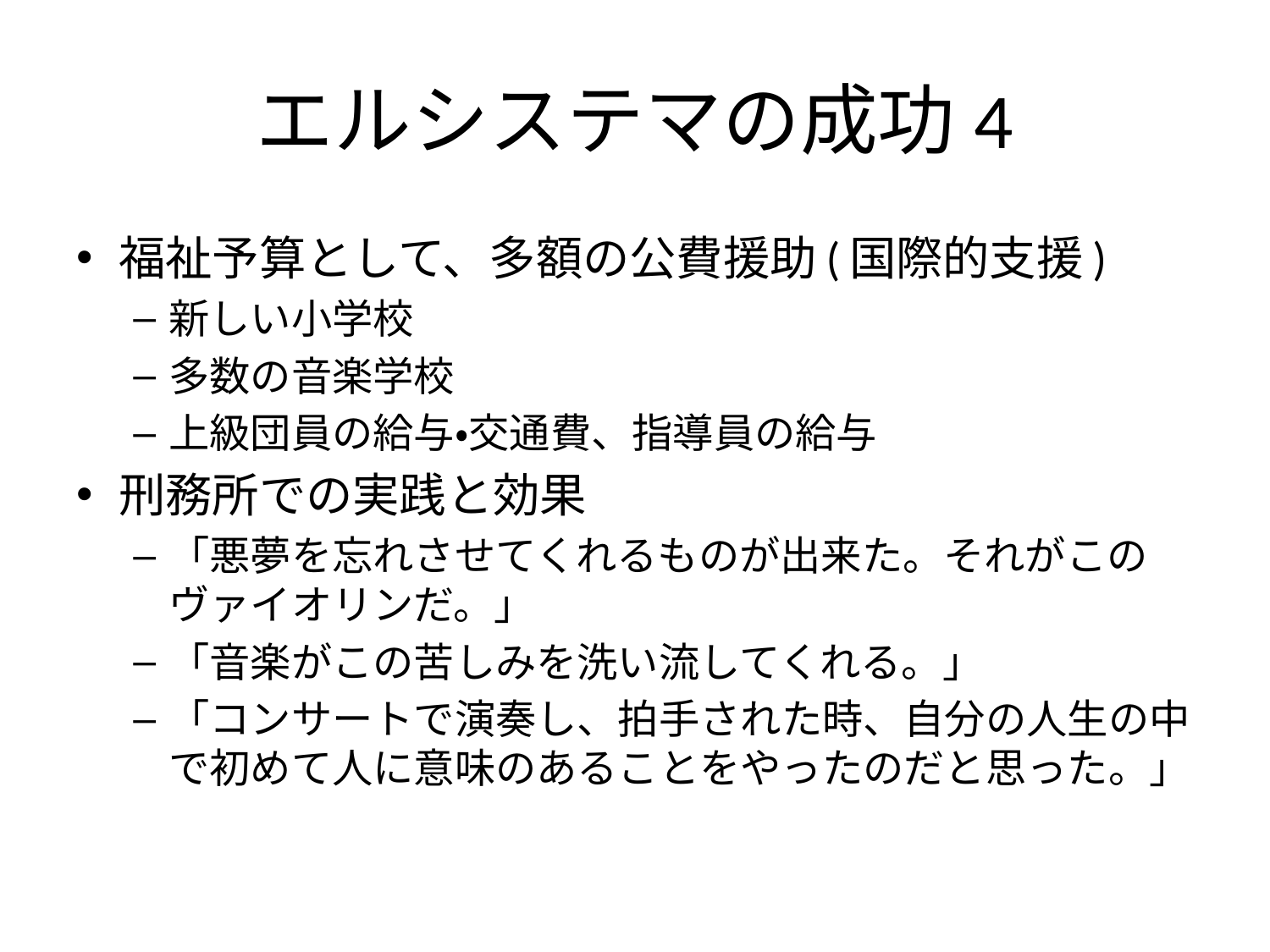

# エルシステマの成功4
福祉予算として、多額の公費援助(国際的支援)
新しい小学校
多数の音楽学校
上級団員の給与・交通費、指導員の給与
刑務所での実践と効果
「悪夢を忘れさせてくれるものが出来た。それがこのヴァイオリンだ。」
「音楽がこの苦しみを洗い流してくれる。」
「コンサートで演奏し、拍手された時、自分の人生の中で初めて人に意味のあることをやったのだと思った。」